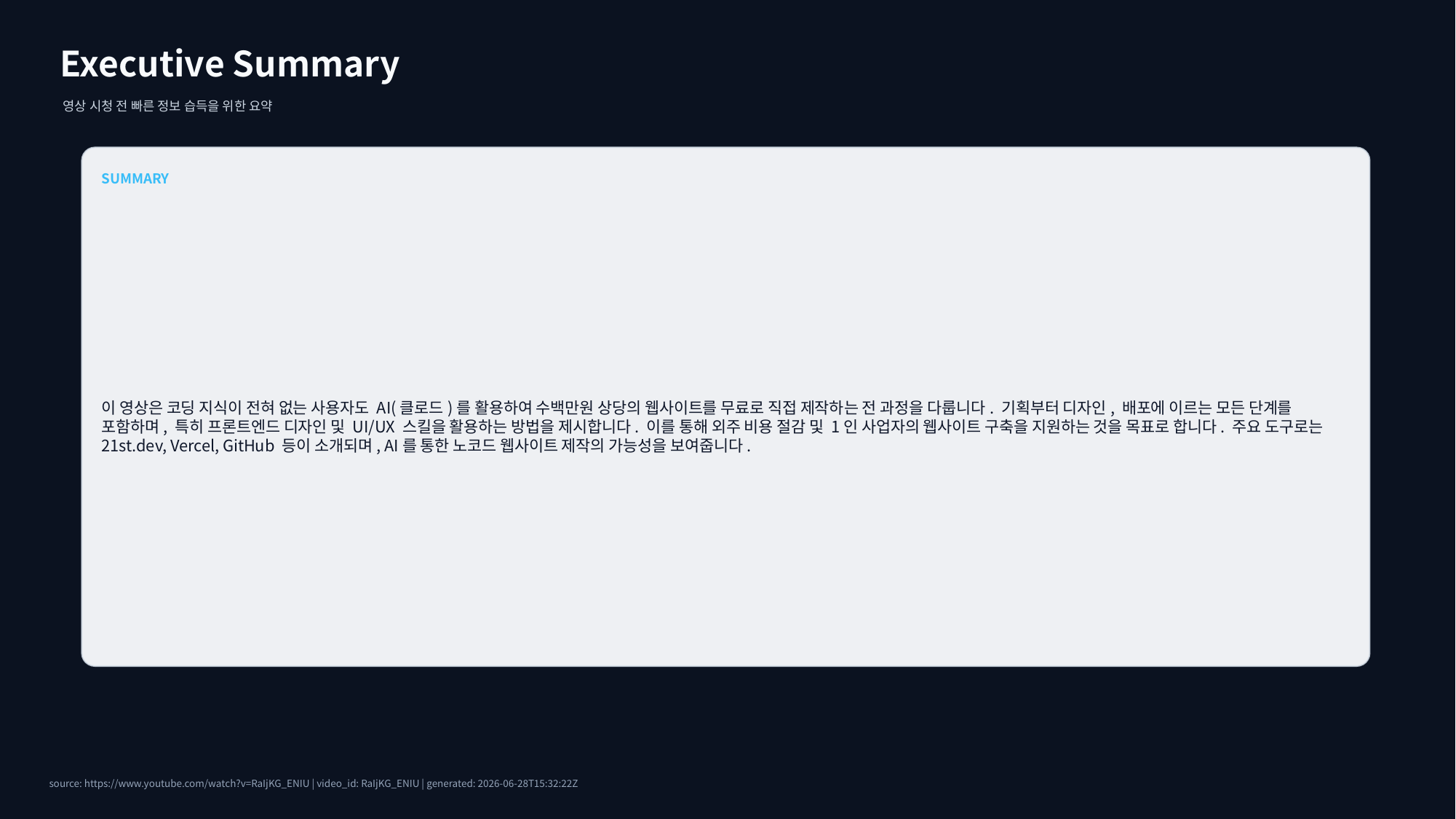

Executive Summary
영상 시청 전 빠른 정보 습득을 위한 요약

SUMMARY
이 영상은 코딩 지식이 전혀 없는 사용자도 AI(클로드)를 활용하여 수백만원 상당의 웹사이트를 무료로 직접 제작하는 전 과정을 다룹니다. 기획부터 디자인, 배포에 이르는 모든 단계를 포함하며, 특히 프론트엔드 디자인 및 UI/UX 스킬을 활용하는 방법을 제시합니다. 이를 통해 외주 비용 절감 및 1인 사업자의 웹사이트 구축을 지원하는 것을 목표로 합니다. 주요 도구로는 21st.dev, Vercel, GitHub 등이 소개되며, AI를 통한 노코드 웹사이트 제작의 가능성을 보여줍니다.
source: https://www.youtube.com/watch?v=RaIjKG_ENIU | video_id: RaIjKG_ENIU | generated: 2026-06-28T15:32:22Z